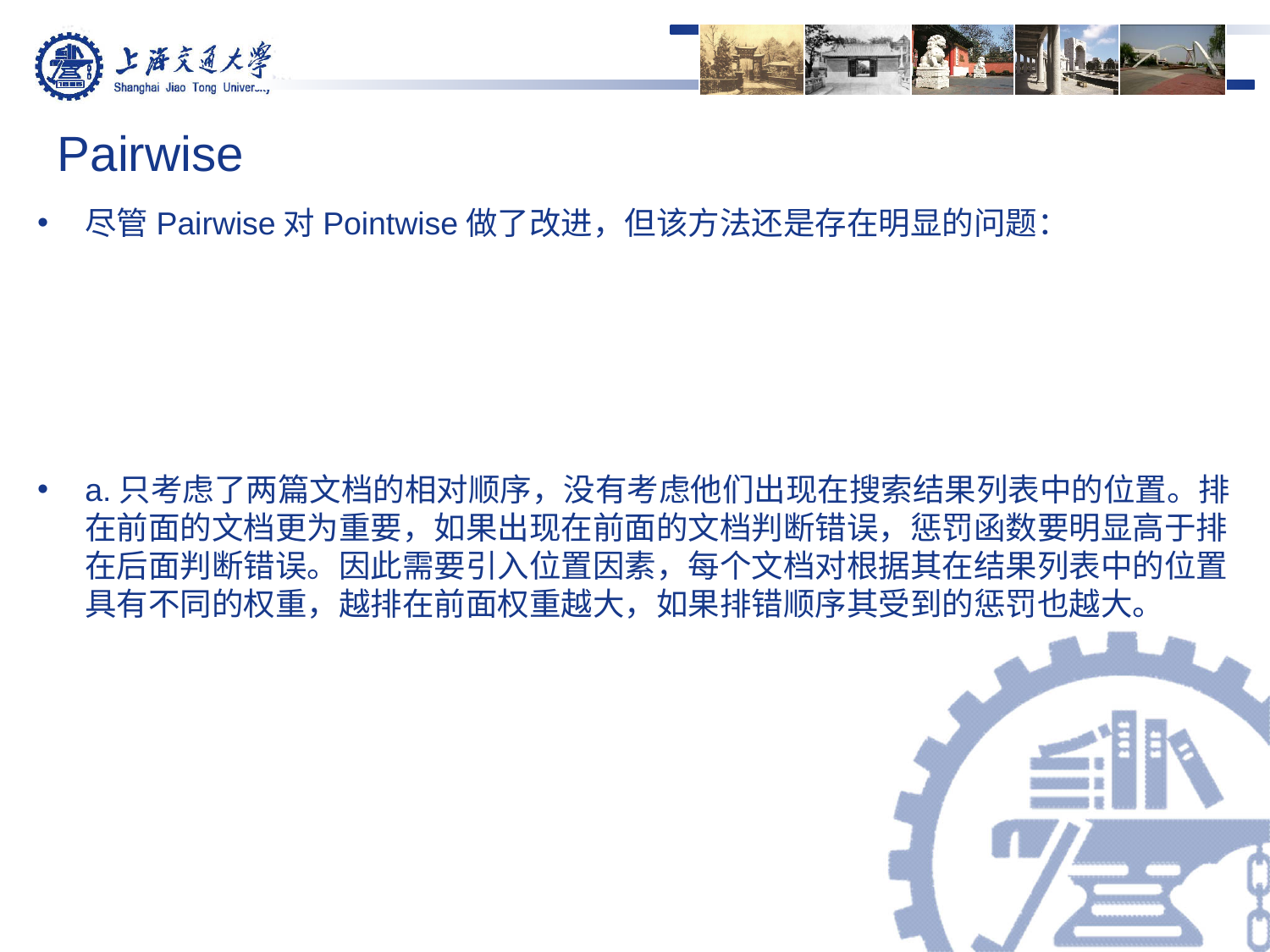

Pairwise
尽管Pairwise对Pointwise做了改进，但该方法还是存在明显的问题：

a.只考虑了两篇文档的相对顺序，没有考虑他们出现在搜索结果列表中的位置。排在前面的文档更为重要，如果出现在前面的文档判断错误，惩罚函数要明显高于排在后面判断错误。因此需要引入位置因素，每个文档对根据其在结果列表中的位置具有不同的权重，越排在前面权重越大，如果排错顺序其受到的惩罚也越大。